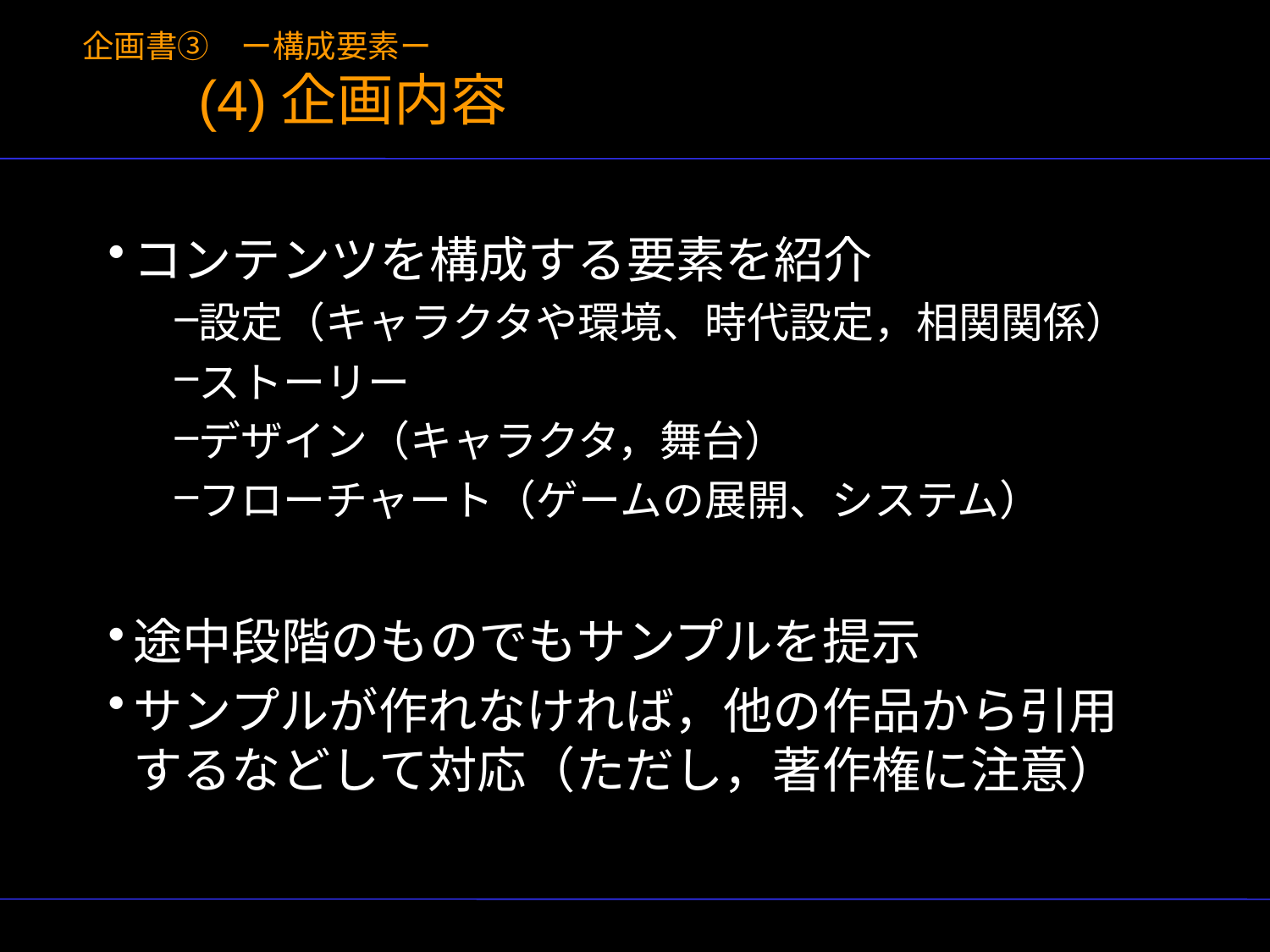

# 企画書③　ー構成要素ー (4)企画内容
コンテンツを構成する要素を紹介
設定（キャラクタや環境、時代設定，相関関係）
ストーリー
デザイン（キャラクタ，舞台）
フローチャート（ゲームの展開、システム）

途中段階のものでもサンプルを提示
サンプルが作れなければ，他の作品から引用するなどして対応（ただし，著作権に注意）